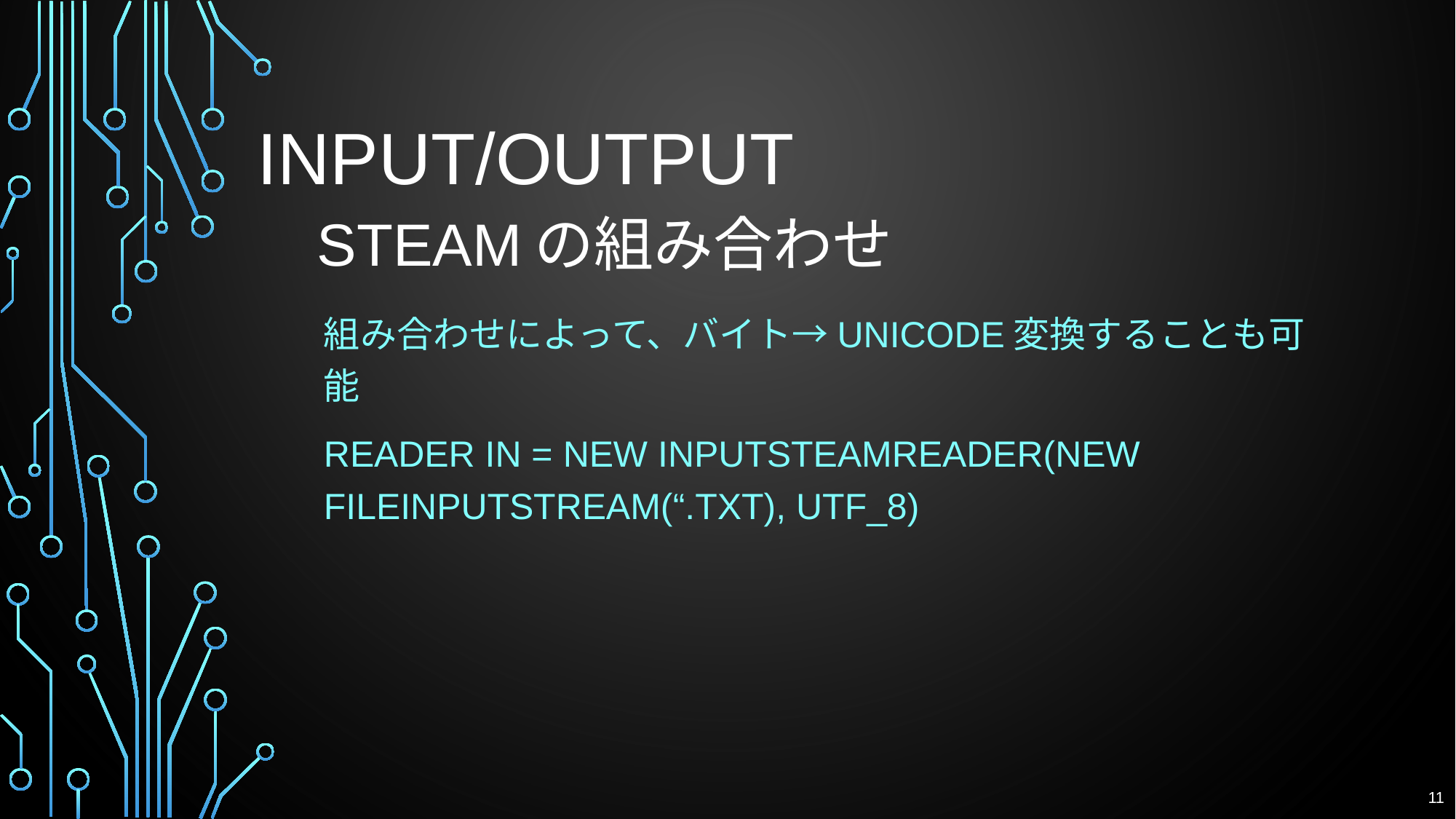

# INPUT/OUTPUT
STEAMの組み合わせ
組み合わせによって、バイト→UNICODE変換することも可能
Reader in = new inputsteamreader(new fileinputstream(“.txt), UTF_8)
11